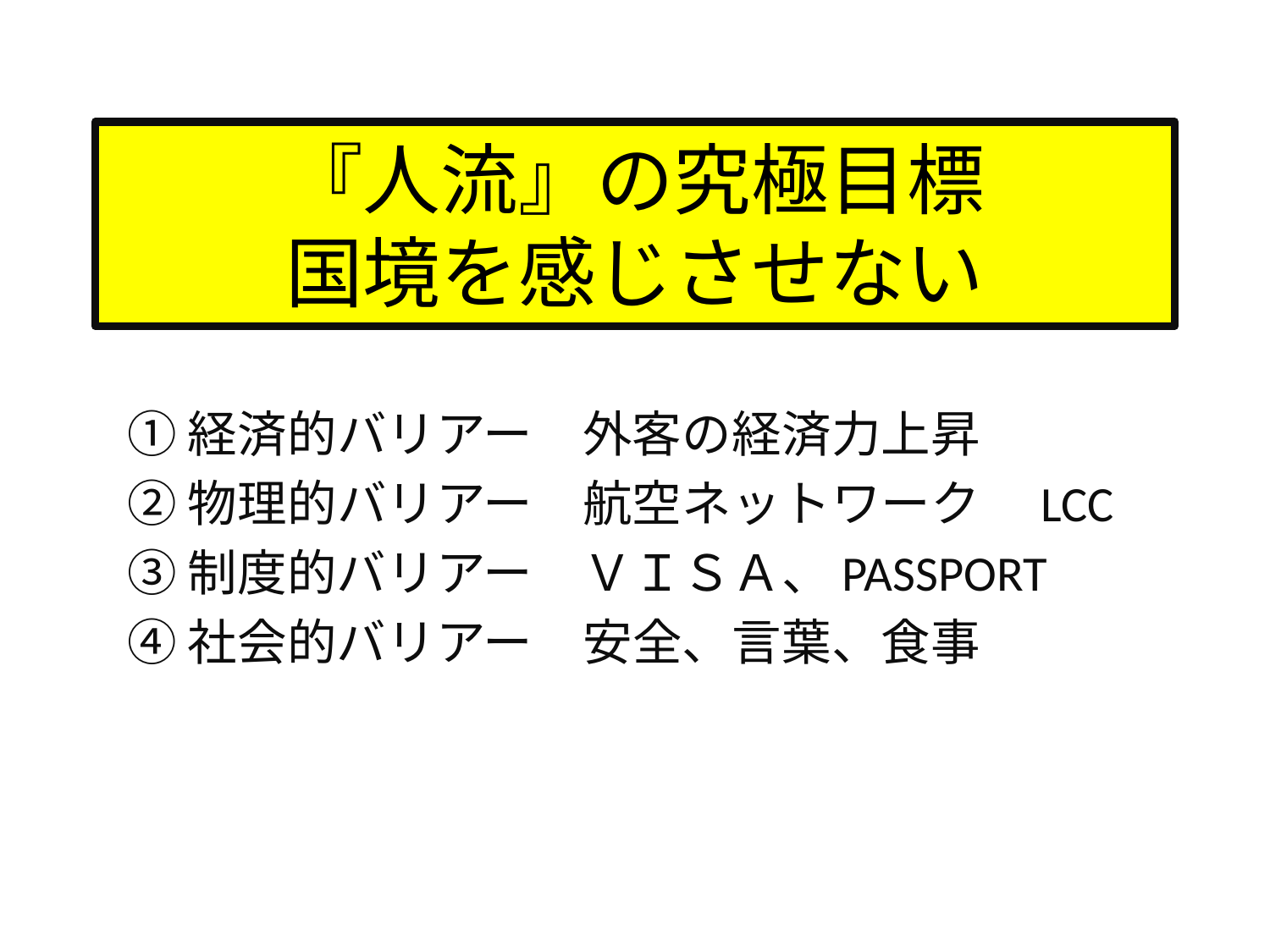

# 『人流』の究極目標 国境を感じさせない
①経済的バリアー　外客の経済力上昇
②物理的バリアー　航空ネットワーク　LCC
③制度的バリアー　ＶＩＳＡ、PASSPORT
④社会的バリアー　安全、言葉、食事